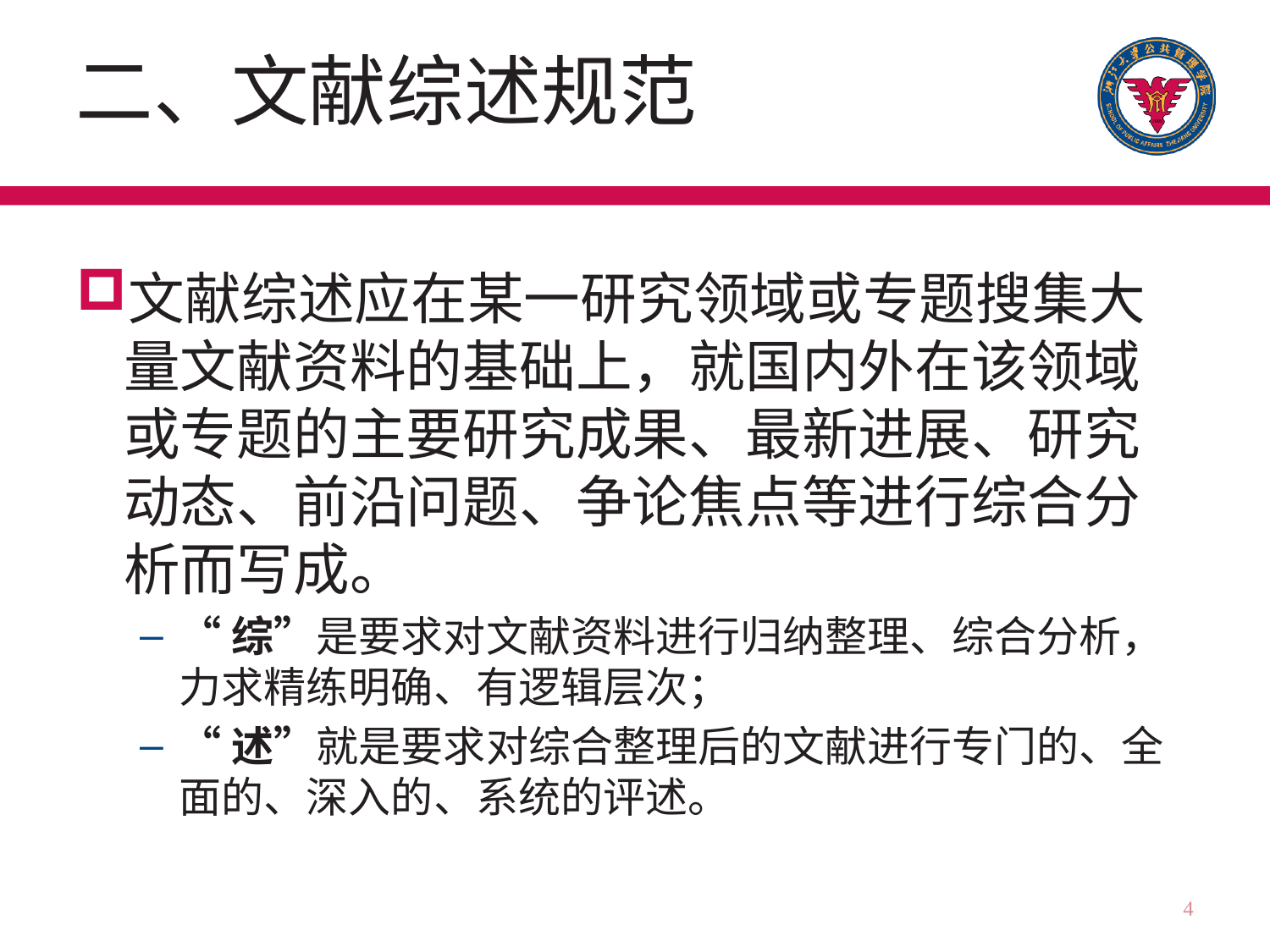

# 二、文献综述规范
文献综述应在某一研究领域或专题搜集大量文献资料的基础上，就国内外在该领域或专题的主要研究成果、最新进展、研究动态、前沿问题、争论焦点等进行综合分析而写成。
“综”是要求对文献资料进行归纳整理、综合分析，力求精练明确、有逻辑层次；
“述”就是要求对综合整理后的文献进行专门的、全面的、深入的、系统的评述。
4